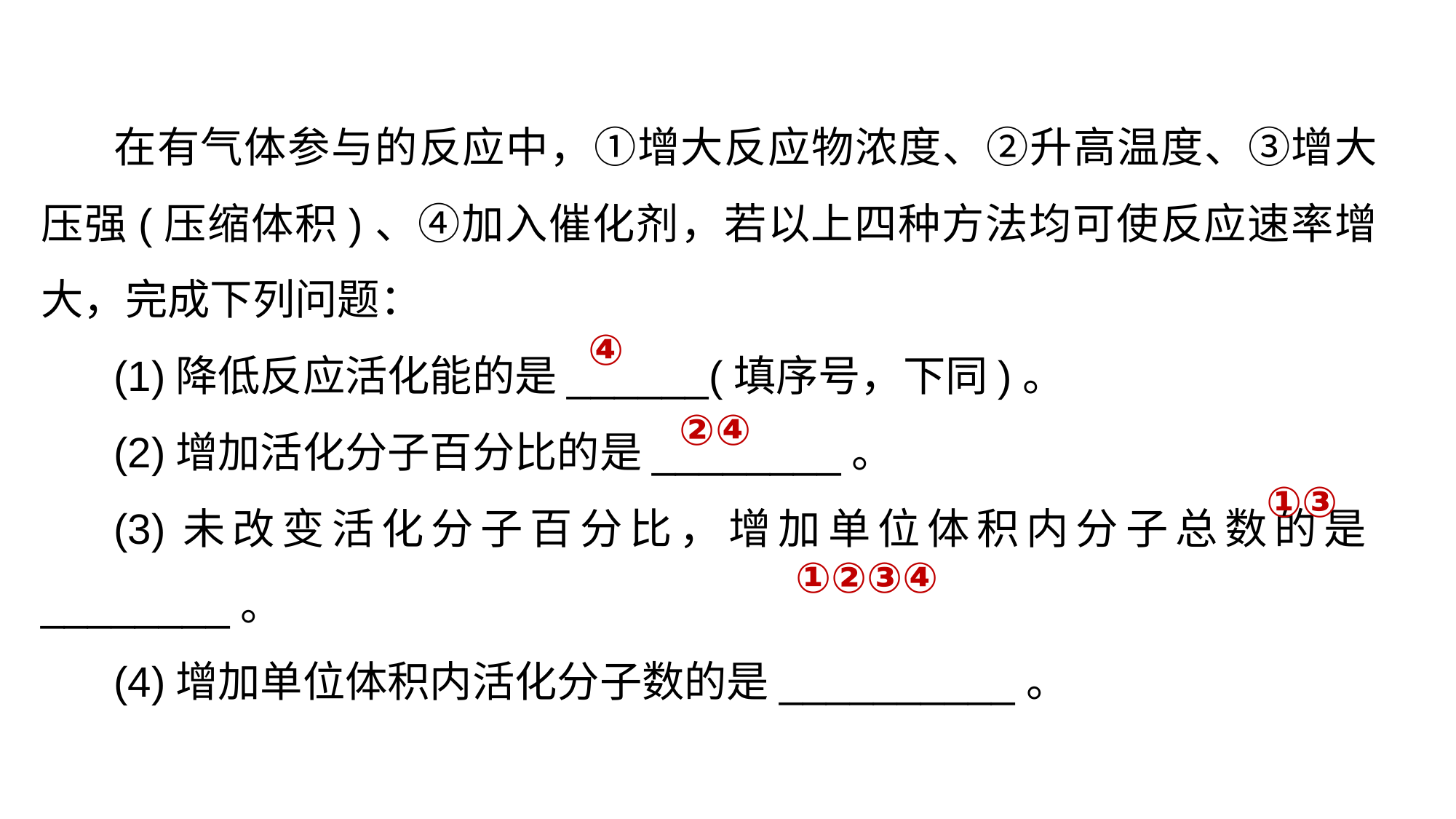

在有气体参与的反应中，①增大反应物浓度、②升高温度、③增大压强(压缩体积)、④加入催化剂，若以上四种方法均可使反应速率增大，完成下列问题：
(1)降低反应活化能的是______(填序号，下同)。
(2)增加活化分子百分比的是________。
(3)未改变活化分子百分比，增加单位体积内分子总数的是________。
(4)增加单位体积内活化分子数的是__________。
④
②④
①③
①②③④